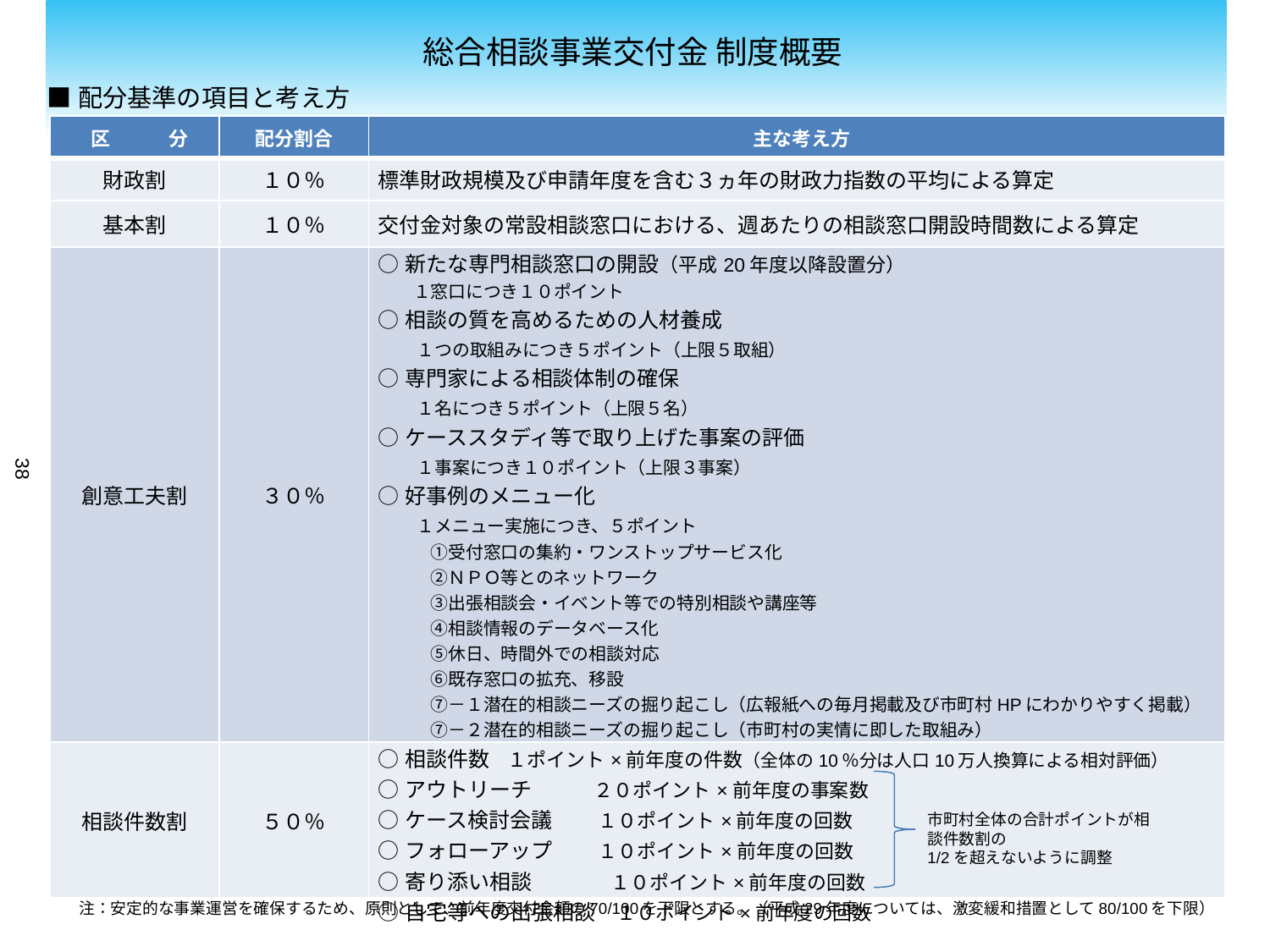

総合相談事業交付金 制度概要
■配分基準の項目と考え方
| 区　　　分 | 配分割合 | 主な考え方 |
| --- | --- | --- |
| 財政割 | １０％ | 標準財政規模及び申請年度を含む３ヵ年の財政力指数の平均による算定 |
| 基本割 | １０％ | 交付金対象の常設相談窓口における、週あたりの相談窓口開設時間数による算定 |
| 創意工夫割 | ３０％ | ○新たな専門相談窓口の開設（平成20年度以降設置分） 　　１窓口につき１０ポイント ○相談の質を高めるための人材養成 　　１つの取組みにつき５ポイント（上限５取組） ○専門家による相談体制の確保 　　１名につき５ポイント（上限５名） ○ケーススタディ等で取り上げた事案の評価 　　１事案につき１０ポイント（上限３事案） ○好事例のメニュー化 　　１メニュー実施につき、５ポイント 　　　①受付窓口の集約・ワンストップサービス化 　　　②ＮＰＯ等とのネットワーク 　　　③出張相談会・イベント等での特別相談や講座等 　　　④相談情報のデータベース化 　　　⑤休日、時間外での相談対応 　　　⑥既存窓口の拡充、移設 　　　⑦－１潜在的相談ニーズの掘り起こし（広報紙への毎月掲載及び市町村HPにわかりやすく掲載） 　　　⑦－２潜在的相談ニーズの掘り起こし（市町村の実情に即した取組み） 　　　⑧複数市町村での広域連携 　　　⑨その他の創意工夫による取組み 　メニュー①～⑧については、メニュー毎に1取組みとして評価し、すべての分野（市町村で取り組んでいるすべての分野）において取り組んでいる場合は、ポイントを２倍（10ポイント）にする |
| 相談件数割 | ５０％ | ○相談件数　１ポイント×前年度の件数（全体の10％分は人口10万人換算による相対評価） ○アウトリーチ　 ２０ポイント×前年度の事案数 ○ケース検討会議　 １０ポイント×前年度の回数 ○フォローアップ　 １０ポイント×前年度の回数 ○寄り添い相談　　　　 １０ポイント×前年度の回数 ○自宅等への出張相談　１０ポイント×前年度の回数 |
38

市町村全体の合計ポイントが相談件数割の
1/2を超えないように調整
注：安定的な事業運営を確保するため、原則として、前年度交付金額の70/100を下限とする。（平成29年度については、激変緩和措置として80/100を下限）